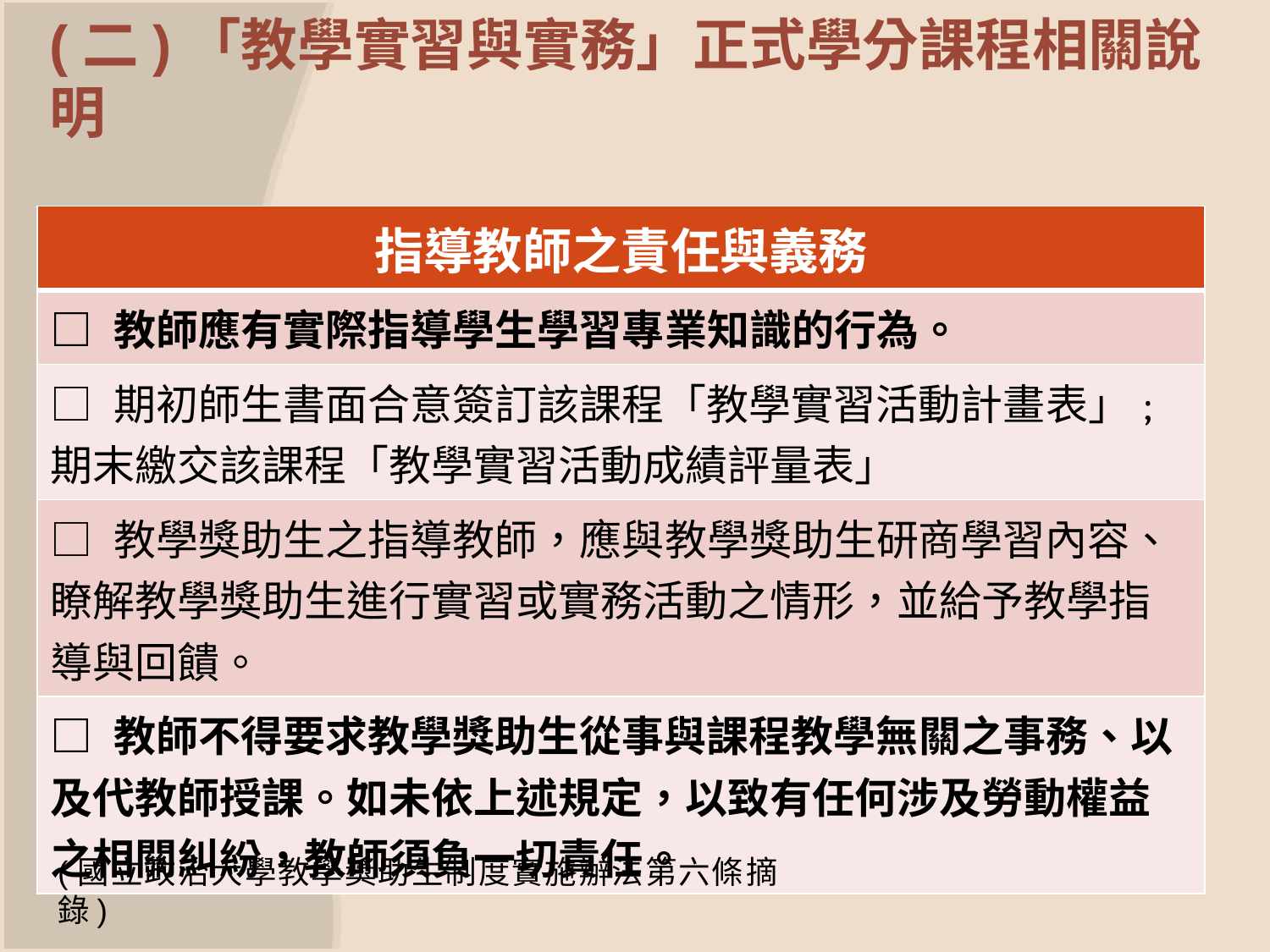

(二)「教學實習與實務」正式學分課程相關說明
#

| 指導教師之責任與義務 |
| --- |
| □ 教師應有實際指導學生學習專業知識的行為。 |
| □ 期初師生書面合意簽訂該課程「教學實習活動計畫表」; 期末繳交該課程「教學實習活動成績評量表」 |
| □ 教學獎助生之指導教師，應與教學獎助生研商學習內容、瞭解教學獎助生進行實習或實務活動之情形，並給予教學指導與回饋。 |
| □ 教師不得要求教學獎助生從事與課程教學無關之事務、以及代教師授課。如未依上述規定，以致有任何涉及勞動權益之相關糾紛，教師須負一切責任。 |
(國立政治大學教學獎助生制度實施辦法第六條摘錄)
32